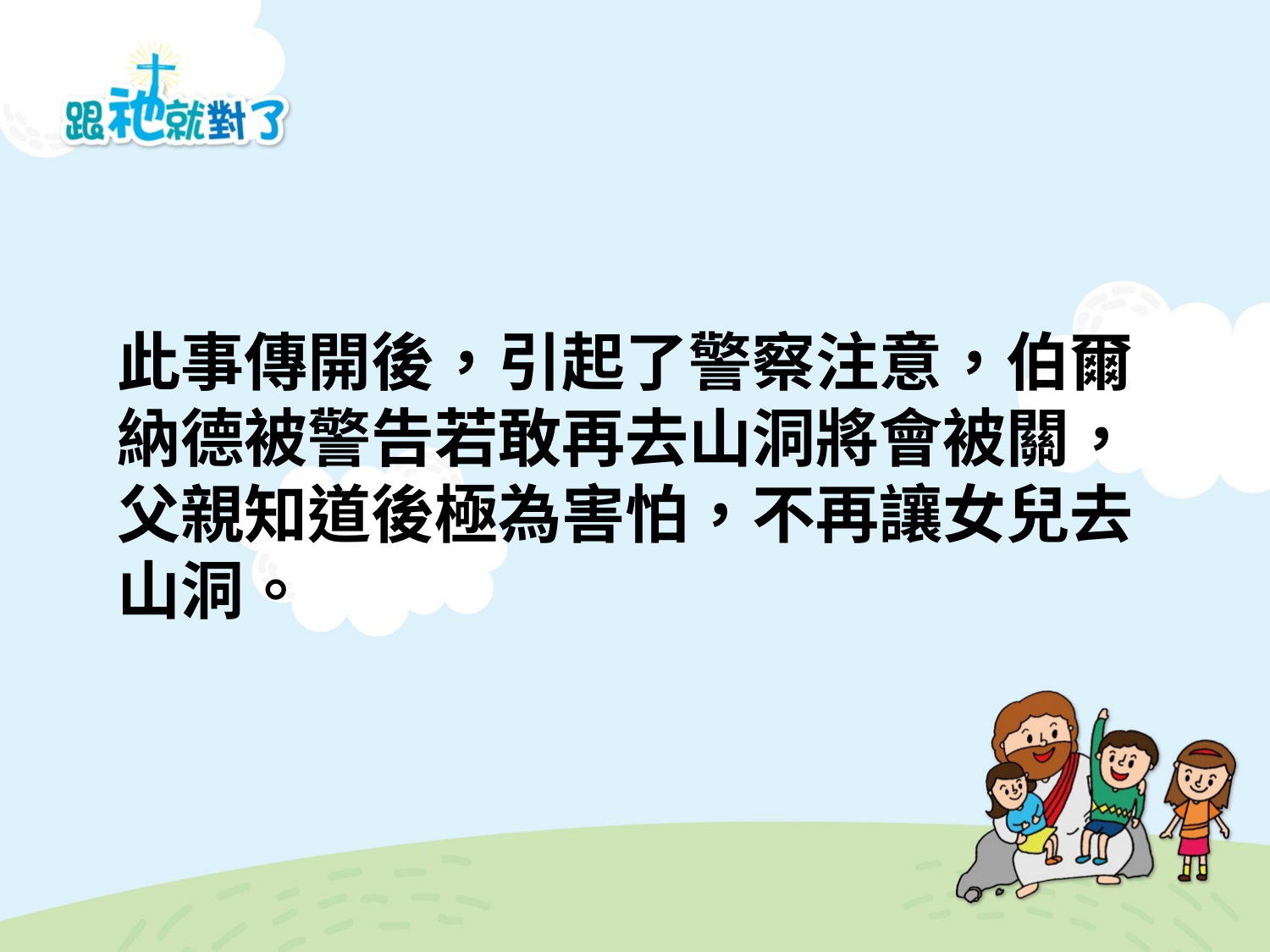

此事傳開後，引起了警察注意，伯爾納德被警告若敢再去山洞將會被關，父親知道後極為害怕，不再讓女兒去山洞。